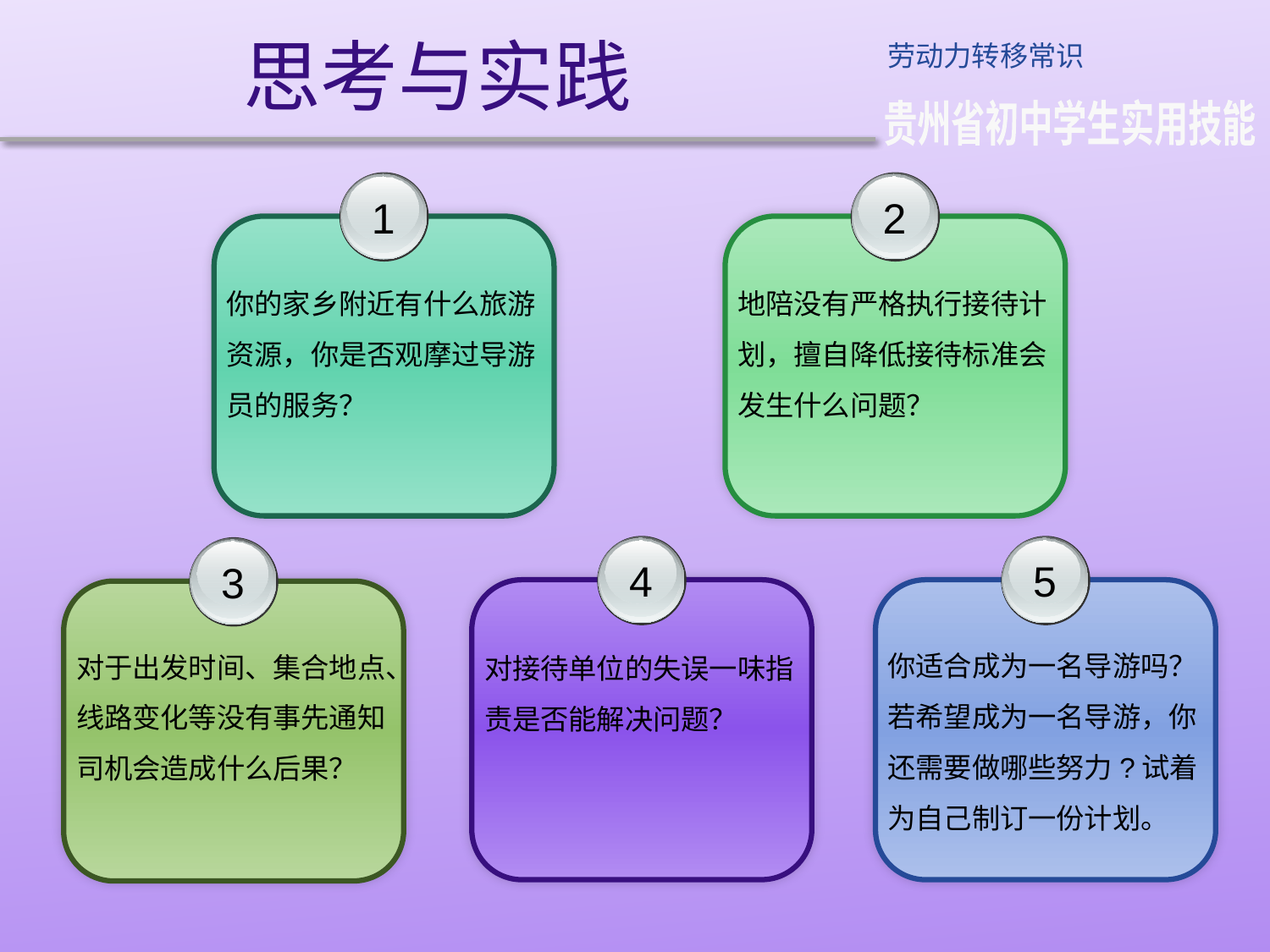

思考与实践
劳动力转移常识
贵州省初中学生实用技能

1

你的家乡附近有什么旅游资源，你是否观摩过导游员的服务？

2

地陪没有严格执行接待计划，擅自降低接待标准会发生什么问题？

4

对接待单位的失误一味指责是否能解决问题？

5

你适合成为一名导游吗？若希望成为一名导游，你还需要做哪些努力?试着为自己制订一份计划。

3

对于出发时间、集合地点、线路变化等没有事先通知司机会造成什么后果？